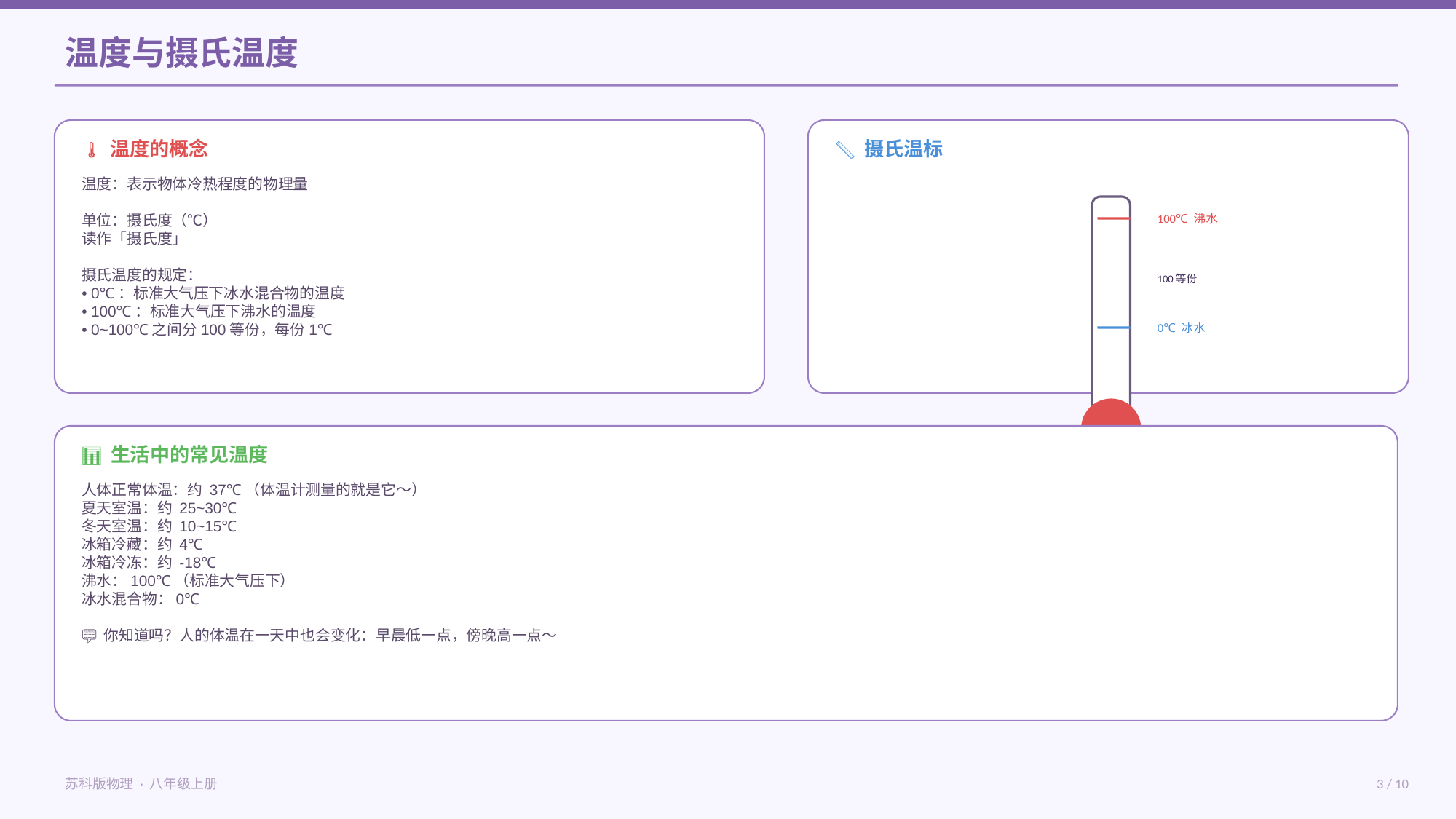

温度与摄氏温度

🌡 温度的概念
📏 摄氏温标
温度：表示物体冷热程度的物理量

单位：摄氏度（℃）
读作「摄氏度」

摄氏温度的规定：
• 0℃：标准大气压下冰水混合物的温度
• 100℃：标准大气压下沸水的温度
• 0~100℃之间分100等份，每份1℃

100℃ 沸水

100等份
0℃ 冰水

📊 生活中的常见温度
人体正常体温：约 37℃（体温计测量的就是它～）
夏天室温：约 25~30℃
冬天室温：约 10~15℃
冰箱冷藏：约 4℃
冰箱冷冻：约 -18℃
沸水：100℃（标准大气压下）
冰水混合物：0℃

💬 你知道吗？人的体温在一天中也会变化：早晨低一点，傍晚高一点～
苏科版物理 · 八年级上册
3 / 10